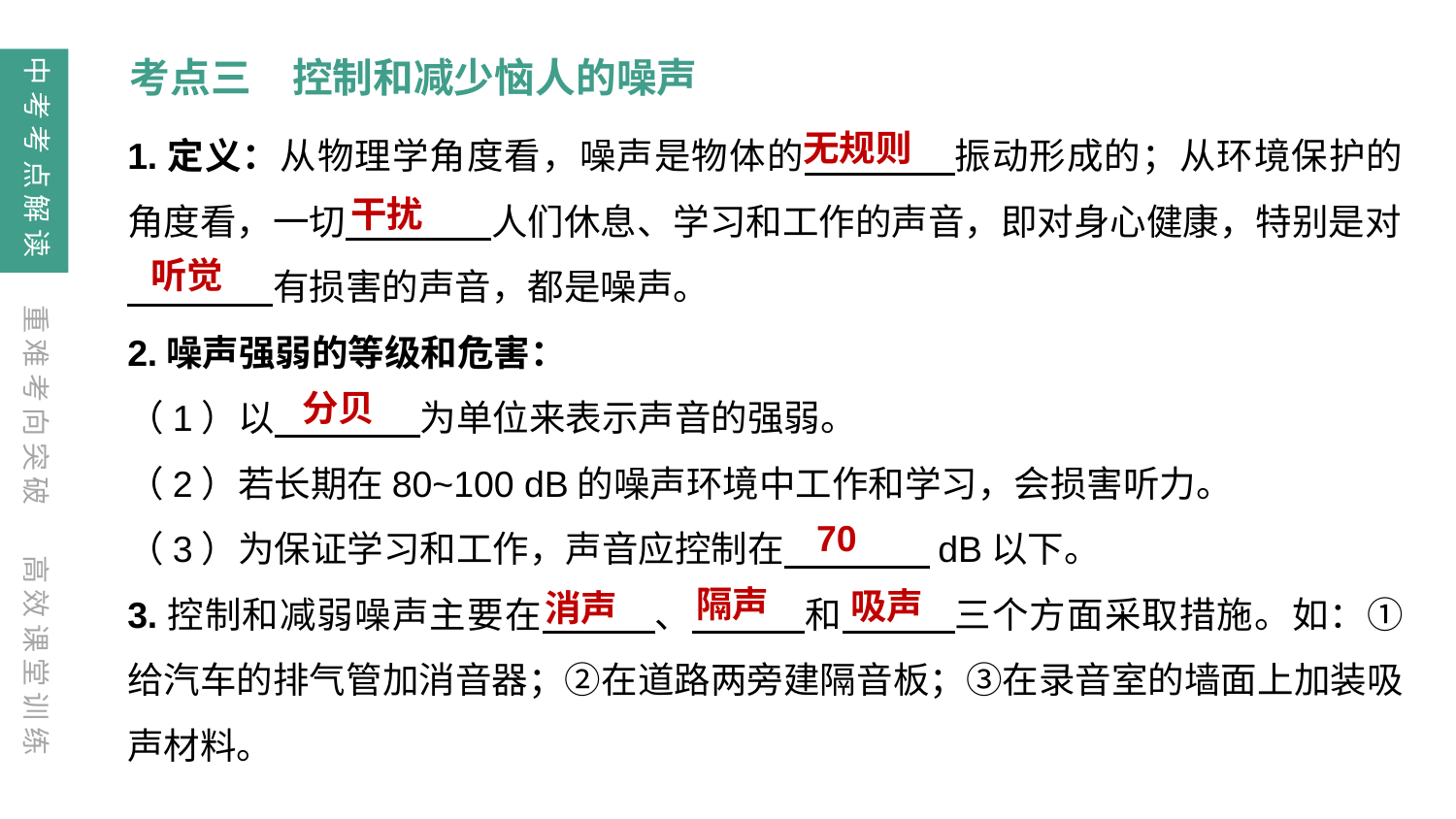

中考考点解读

考点三　控制和减少恼人的噪声
无规则
1.定义：从物理学角度看，噪声是物体的　　　　振动形成的；从环境保护的角度看，一切　　　　人们休息、学习和工作的声音，即对身心健康，特别是对
　　　　有损害的声音，都是噪声。
2.噪声强弱的等级和危害：
（1）以　　　　为单位来表示声音的强弱。
（2）若长期在80~100 dB的噪声环境中工作和学习，会损害听力。
（3）为保证学习和工作，声音应控制在　　　　dB以下。
3.控制和减弱噪声主要在　　　、　　　和　　　三个方面采取措施。如：①给汽车的排气管加消音器；②在道路两旁建隔音板；③在录音室的墙面上加装吸声材料。
干扰
听觉
重难考向突破
分贝
70
高效课堂训练
隔声
吸声
消声